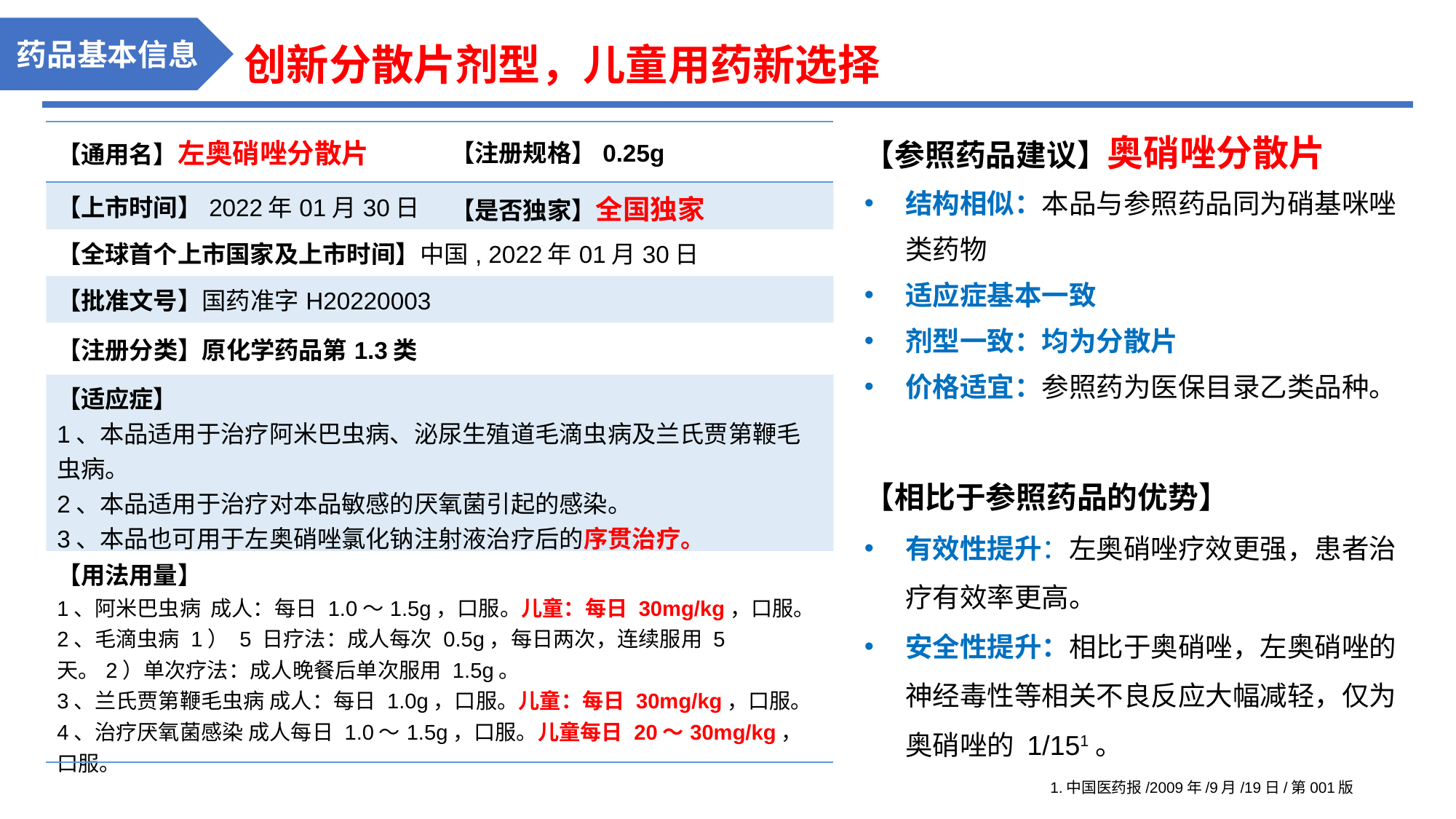

创新分散片剂型，儿童用药新选择
药品基本信息
【参照药品建议】奥硝唑分散片
结构相似：本品与参照药品同为硝基咪唑类药物
适应症基本一致
剂型一致：均为分散片
价格适宜：参照药为医保目录乙类品种。

【相比于参照药品的优势】
有效性提升：左奥硝唑疗效更强，患者治疗有效率更高。
安全性提升：相比于奥硝唑，左奥硝唑的神经毒性等相关不良反应大幅减轻，仅为奥硝唑的 1/151。
| 【通用名】左奥硝唑分散片 | 【注册规格】0.25g |  |
| --- | --- | --- |
| 【上市时间】2022年01月30日 | 【是否独家】全国独家 |  |
| 【全球首个上市国家及上市时间】中国, 2022年01月30日 |  |  |
| 【批准文号】国药准字H20220003 |  |  |
| 【注册分类】原化学药品第1.3类 |  |  |
| 【适应症】 1、本品适用于治疗阿米巴虫病、泌尿生殖道毛滴虫病及兰氏贾第鞭毛虫病。 2、本品适用于治疗对本品敏感的厌氧菌引起的感染。 3、本品也可用于左奥硝唑氯化钠注射液治疗后的序贯治疗。 |  |  |
| 【用法用量】 1、阿米巴虫病 成人：每日 1.0～1.5g，口服。儿童：每日 30mg/kg，口服。 2、毛滴虫病 1） 5 日疗法：成人每次 0.5g，每日两次，连续服用 5 天。2）单次疗法：成人晚餐后单次服用 1.5g。 3、兰氏贾第鞭毛虫病 成人：每日 1.0g，口服。儿童：每日 30mg/kg，口服。 4、治疗厌氧菌感染 成人每日 1.0～1.5g，口服。儿童每日 20～30mg/kg，口服。 |  |  |
1.中国医药报/2009年/9月/19日/第001版